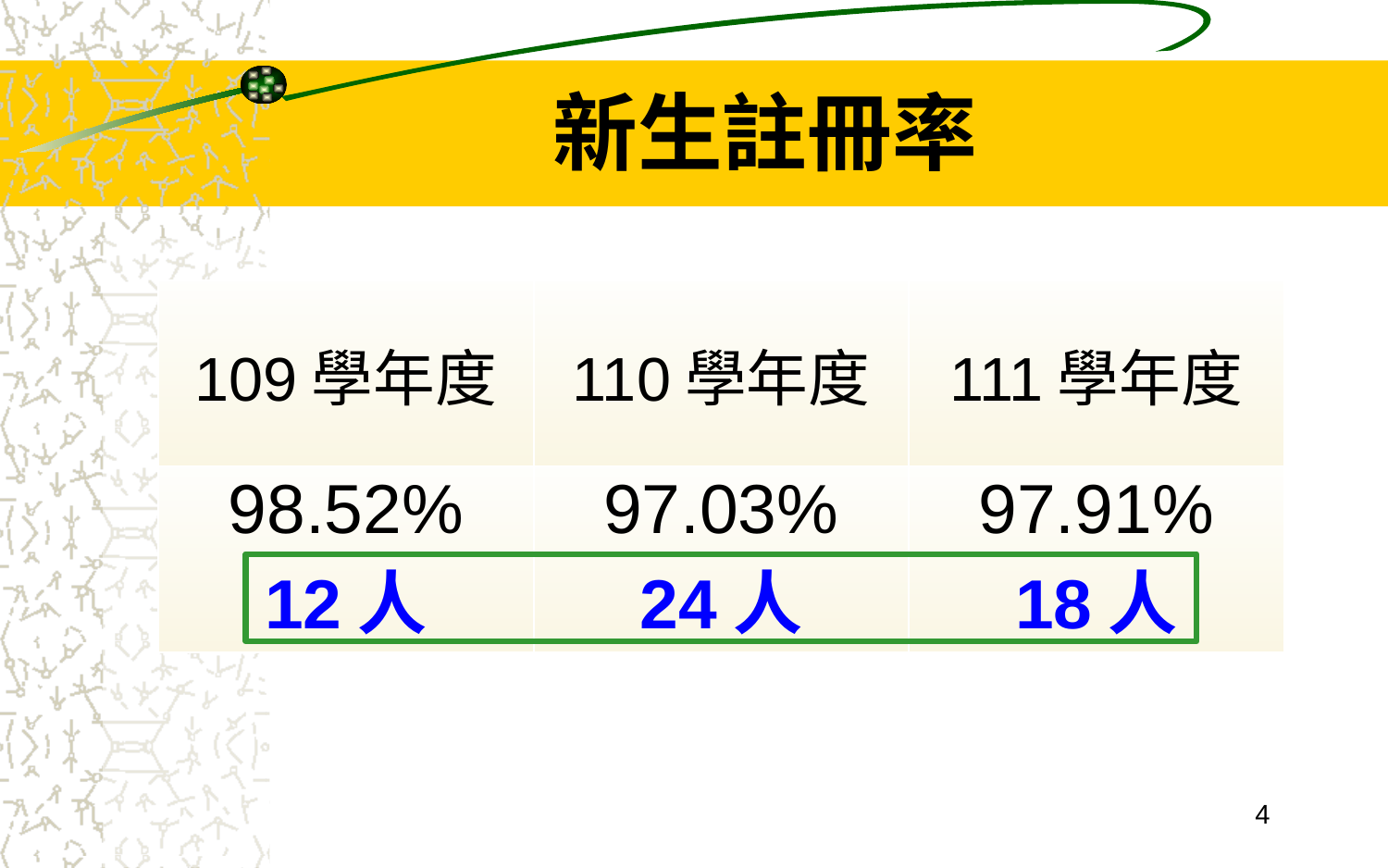

# 新生註冊率
| 109學年度 | 110學年度 | 111學年度 |
| --- | --- | --- |
| 98.52% 12人 | 97.03% 24人 | 97.91% 18人 |

4